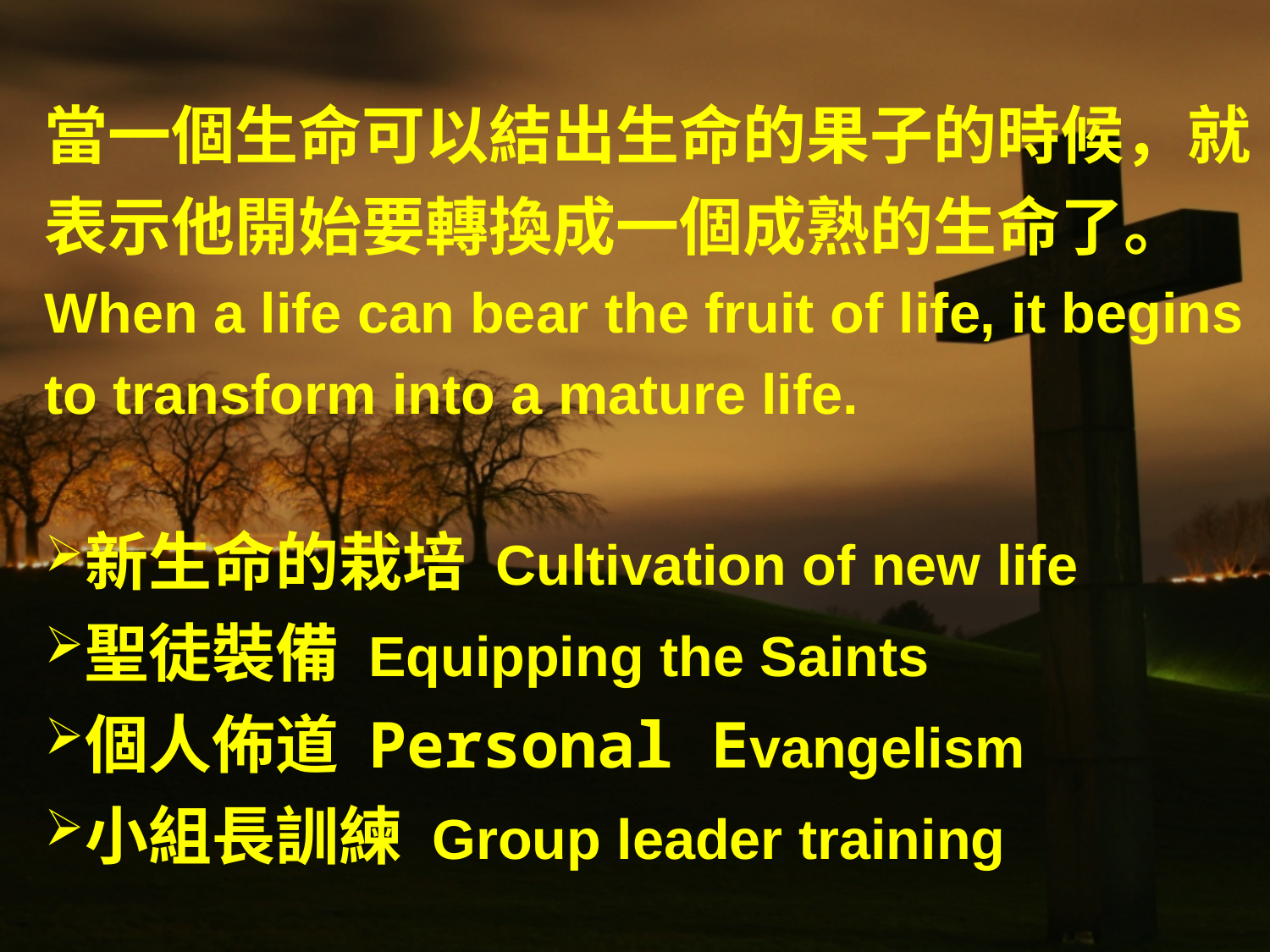

當一個生命可以結出生命的果子的時候，就表示他開始要轉換成一個成熟的生命了。
When a life can bear the fruit of life, it begins to transform into a mature life.

新生命的栽培 Cultivation of new life
聖徒裝備 Equipping the Saints
個人佈道 Personal Evangelism
小組長訓練 Group leader training